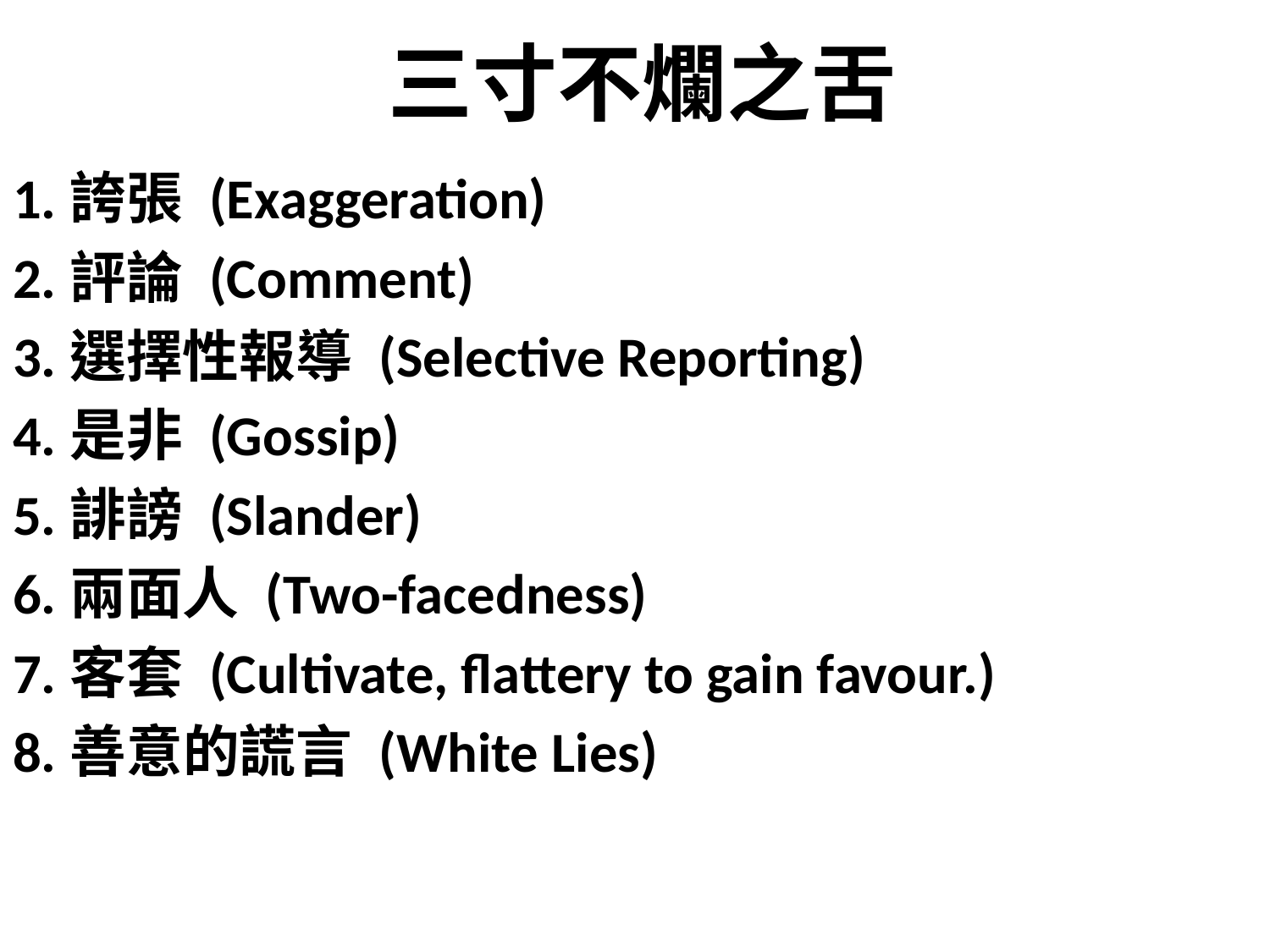

# 三寸不爛之舌
1.誇張 (Exaggeration)
2.評論 (Comment)
3.選擇性報導 (Selective Reporting)
4.是非 (Gossip)
5.誹謗 (Slander)
6.兩面人 (Two-facedness)
7.客套 (Cultivate, flattery to gain favour.)
8.善意的謊言 (White Lies)